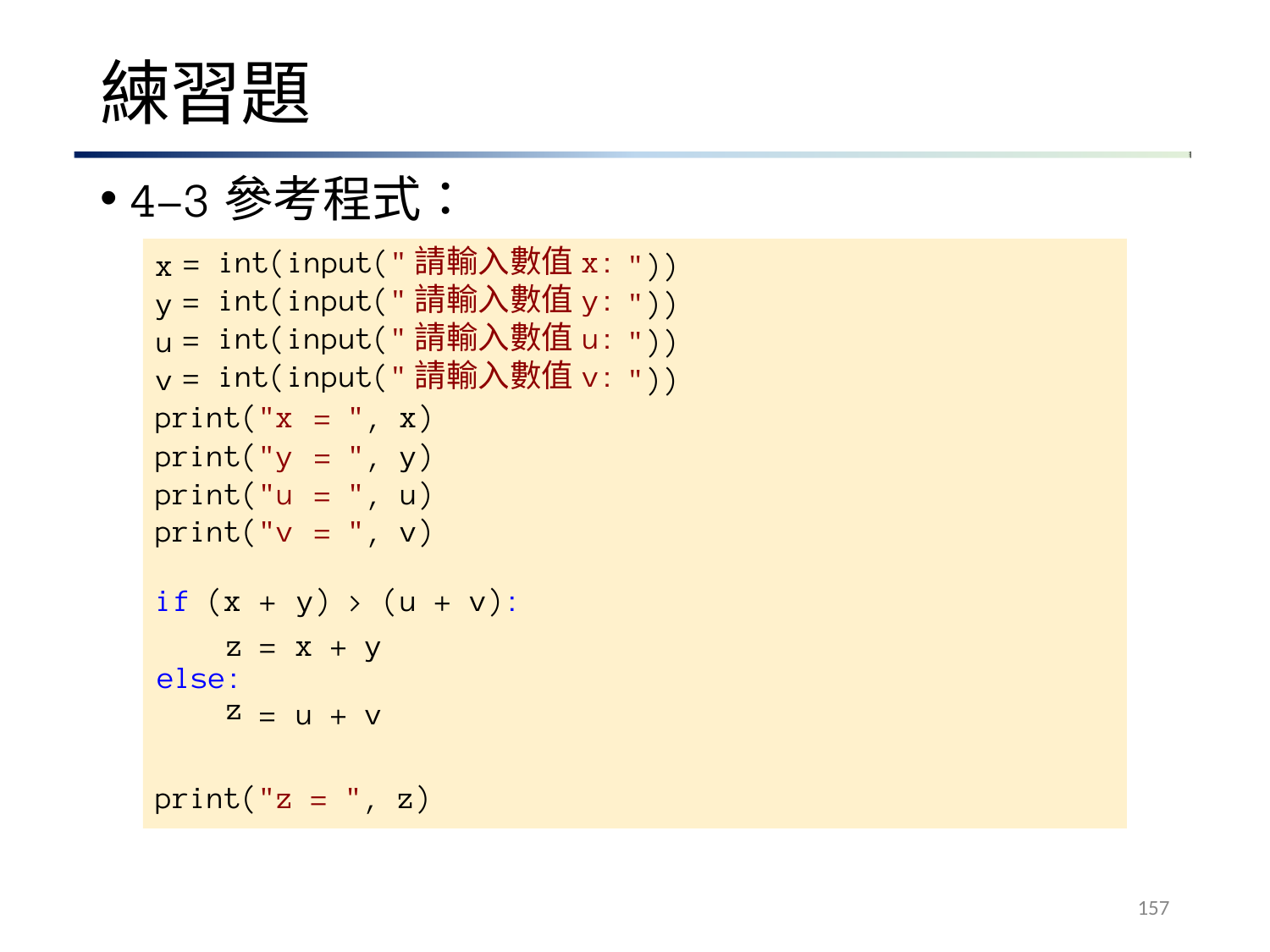

練習題
# 4-3參考程式：

| x | = int(input("請輸入數值x: | ")) |
| --- | --- | --- |
| y | = int(input("請輸入數值y: | ")) |
| u | = int(input("請輸入數值u: | ")) |
| v | = int(input("請輸入數值v: | ")) |
| print("x |  | = | ", | x) |  |
| --- | --- | --- | --- | --- | --- |
| print("y |  | = | ", | y) |  |
| print("u |  | = | ", | u) |  |
| print("v |  | = | ", | v) |  |
| if (x | + | y) | > (u + |  | v): |
| z else: z | = = | x + y u + v |  |  |  |
print("z = ", z)
157